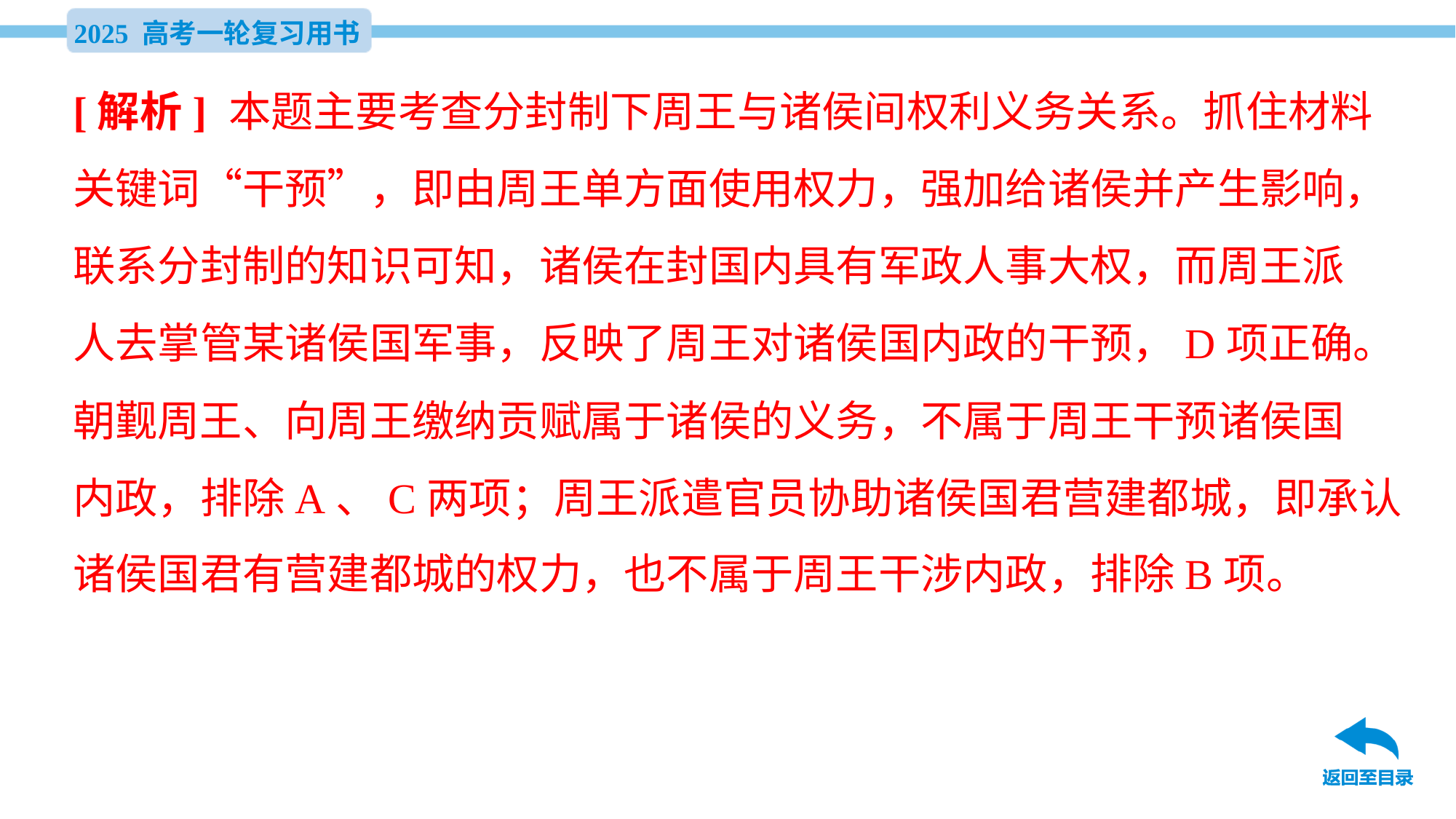

[解析] 本题主要考查分封制下周王与诸侯间权利义务关系。抓住材料
关键词“干预”，即由周王单方面使用权力，强加给诸侯并产生影响，
联系分封制的知识可知，诸侯在封国内具有军政人事大权，而周王派
人去掌管某诸侯国军事，反映了周王对诸侯国内政的干预，D项正确。
朝觐周王、向周王缴纳贡赋属于诸侯的义务，不属于周王干预诸侯国
内政，排除A、C两项；周王派遣官员协助诸侯国君营建都城，即承认
诸侯国君有营建都城的权力，也不属于周王干涉内政，排除B项。